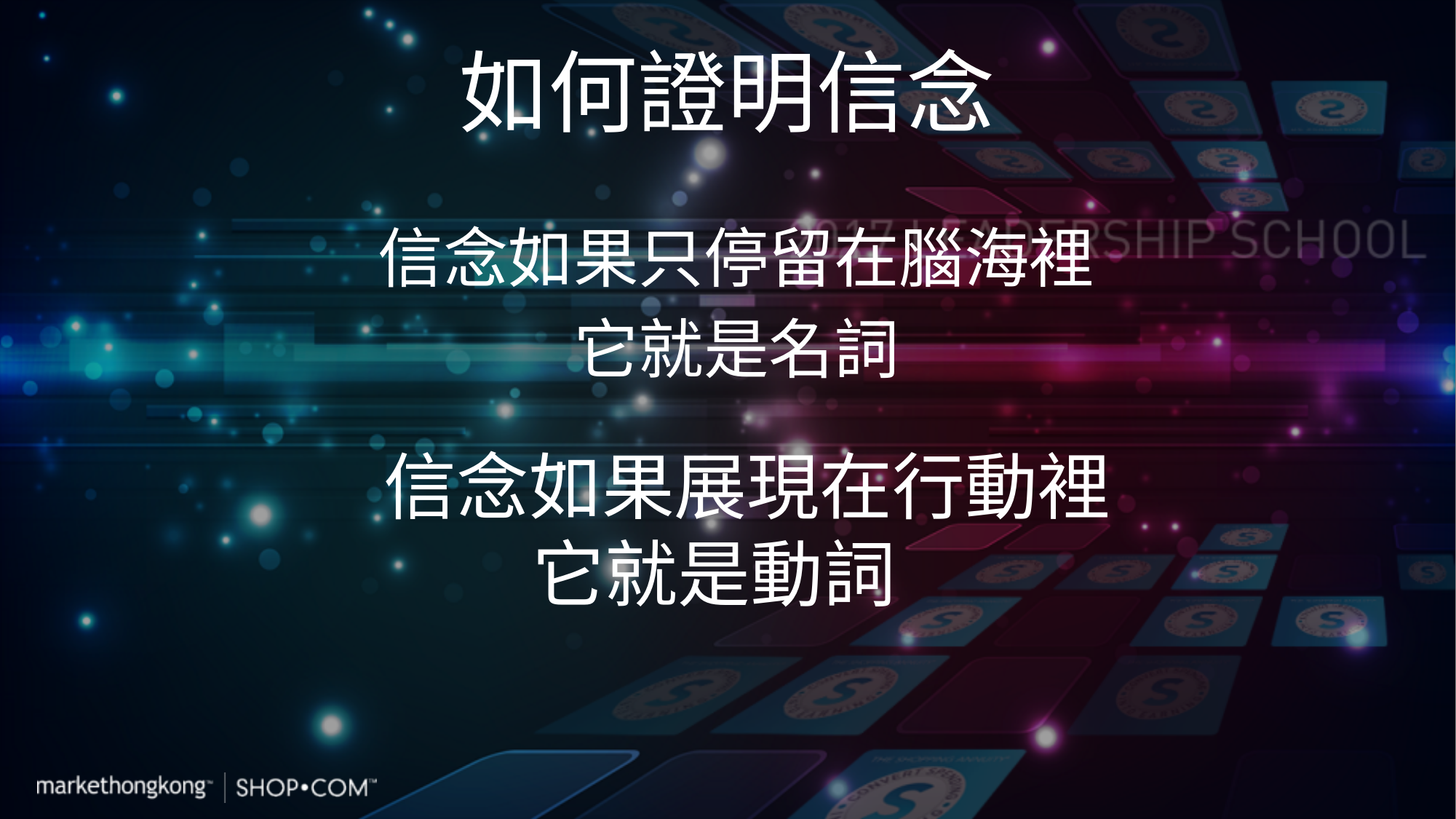

# 如何證明信念
信念如果只停留在腦海裡
它就是名詞
信念如果展現在行動裡
        它就是動詞